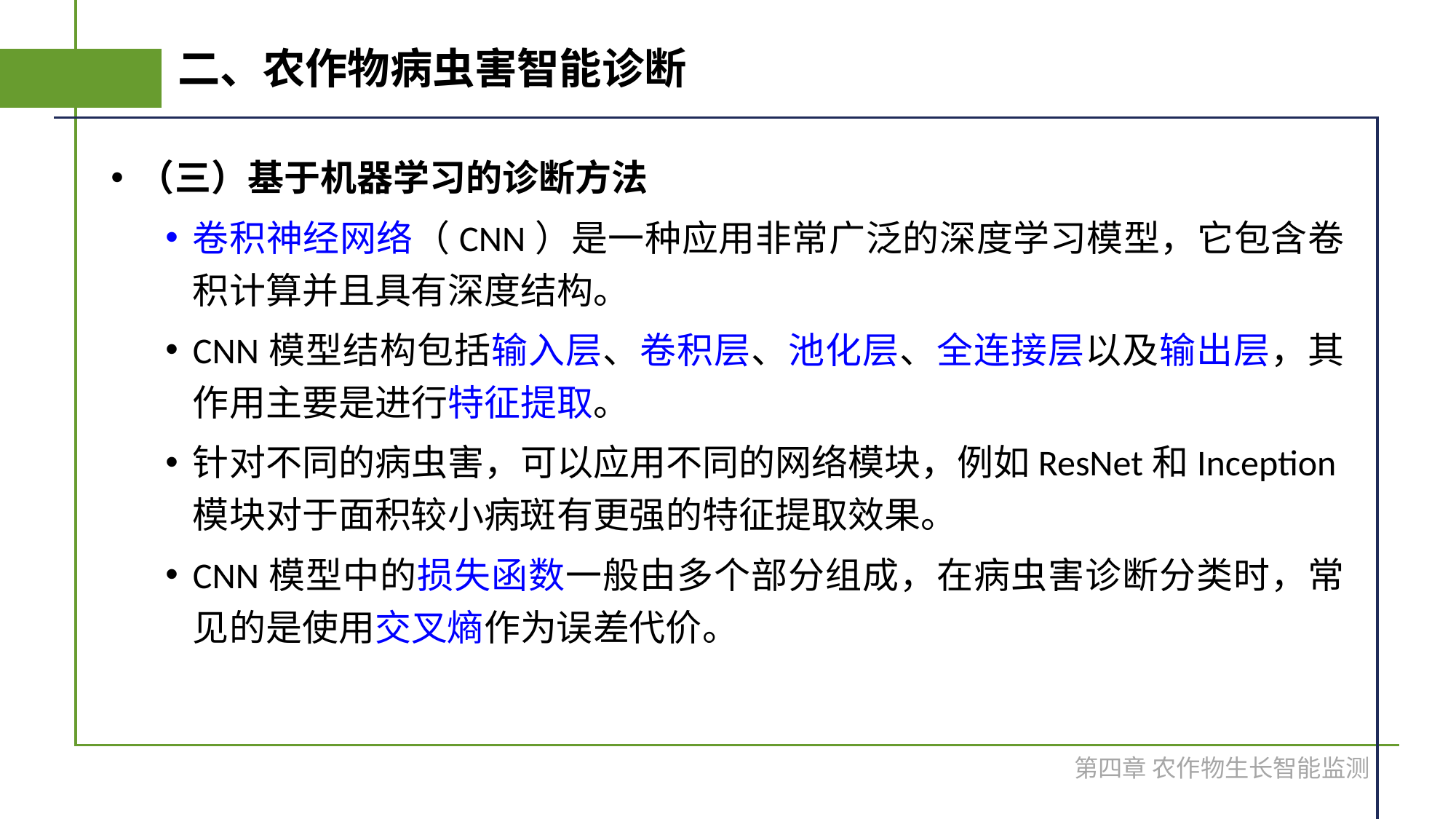

# 二、农作物病虫害智能诊断
（三）基于机器学习的诊断方法
卷积神经网络（CNN）是一种应用非常广泛的深度学习模型，它包含卷积计算并且具有深度结构。
CNN模型结构包括输入层、卷积层、池化层、全连接层以及输出层，其作用主要是进行特征提取。
针对不同的病虫害，可以应用不同的网络模块，例如ResNet和Inception模块对于面积较小病斑有更强的特征提取效果。
CNN模型中的损失函数一般由多个部分组成，在病虫害诊断分类时，常见的是使用交叉熵作为误差代价。
第四章 农作物生长智能监测